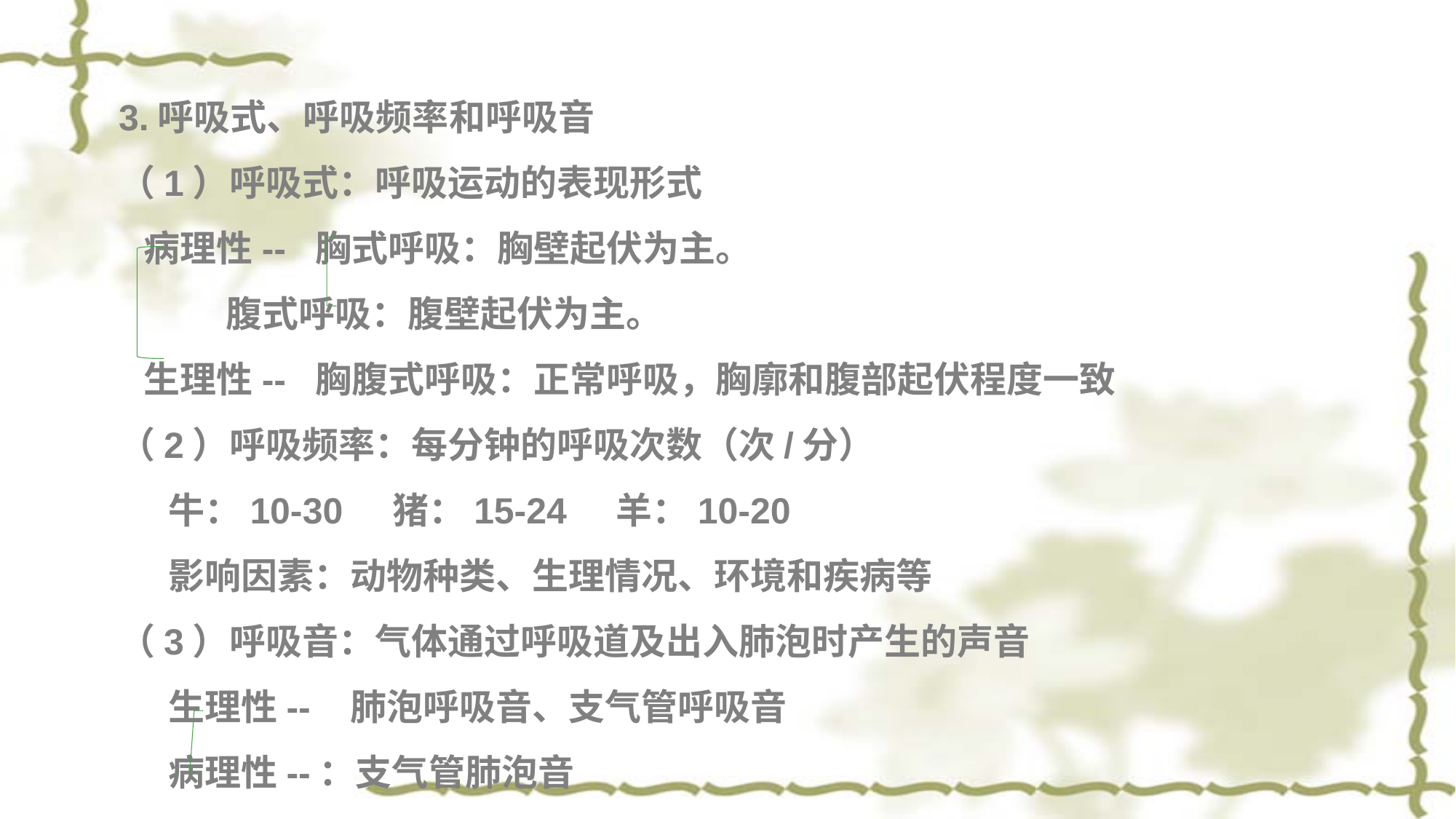

3.呼吸式、呼吸频率和呼吸音
（1）呼吸式：呼吸运动的表现形式
  病理性--  胸式呼吸：胸壁起伏为主。
            腹式呼吸：腹壁起伏为主。
  生理性--  胸腹式呼吸：正常呼吸，胸廓和腹部起伏程度一致
（2）呼吸频率：每分钟的呼吸次数（次/分）
     牛：10-30    猪：15-24    羊：10-20
     影响因素：动物种类、生理情况、环境和疾病等
（3）呼吸音：气体通过呼吸道及出入肺泡时产生的声音
     生理性--   肺泡呼吸音、支气管呼吸音
     病理性--：支气管肺泡音